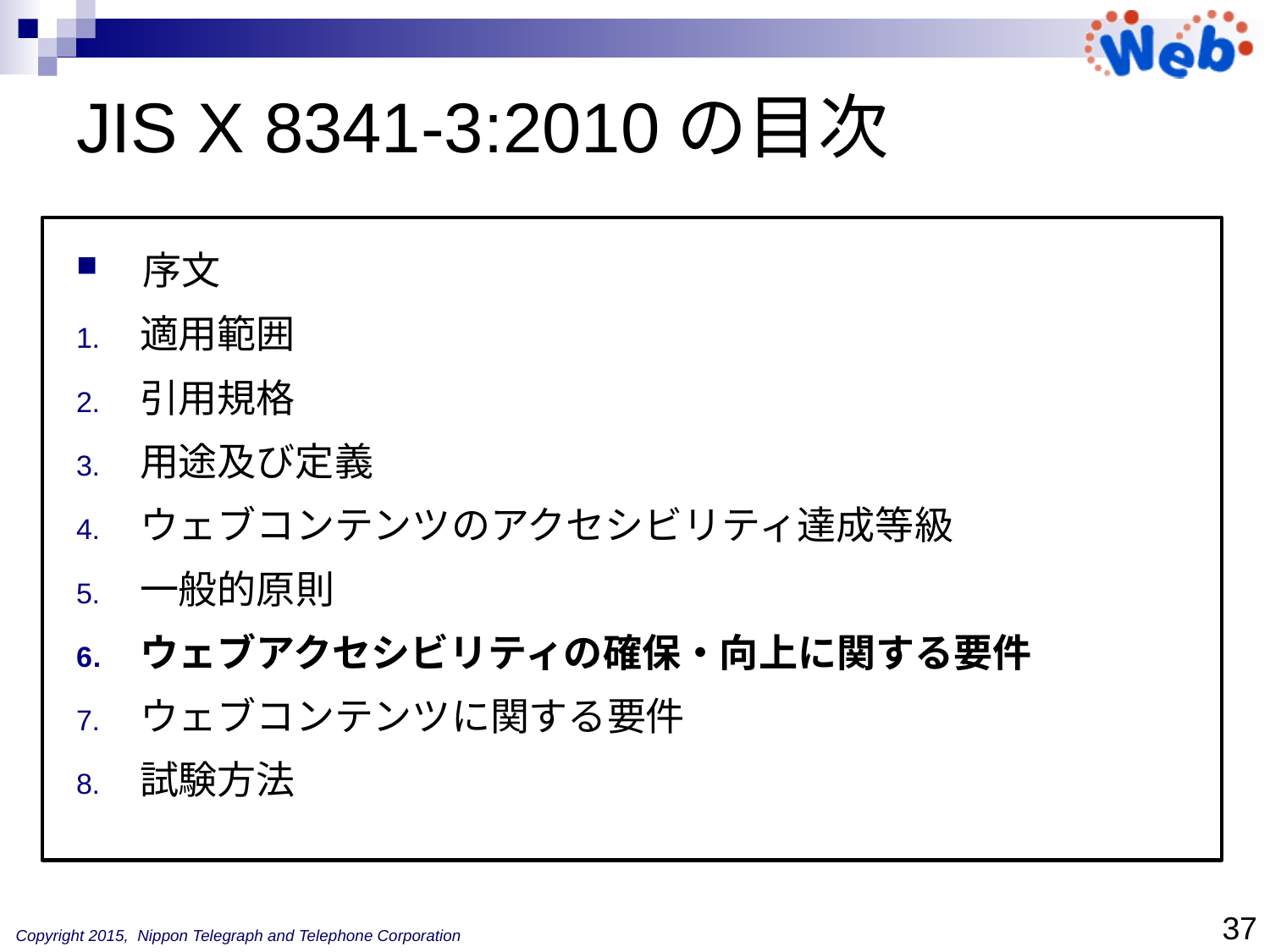

# JIS X 8341-3:2010の目次

  序文
適用範囲
引用規格
用途及び定義
ウェブコンテンツのアクセシビリティ達成等級
一般的原則
ウェブアクセシビリティの確保・向上に関する要件
ウェブコンテンツに関する要件
試験方法
37